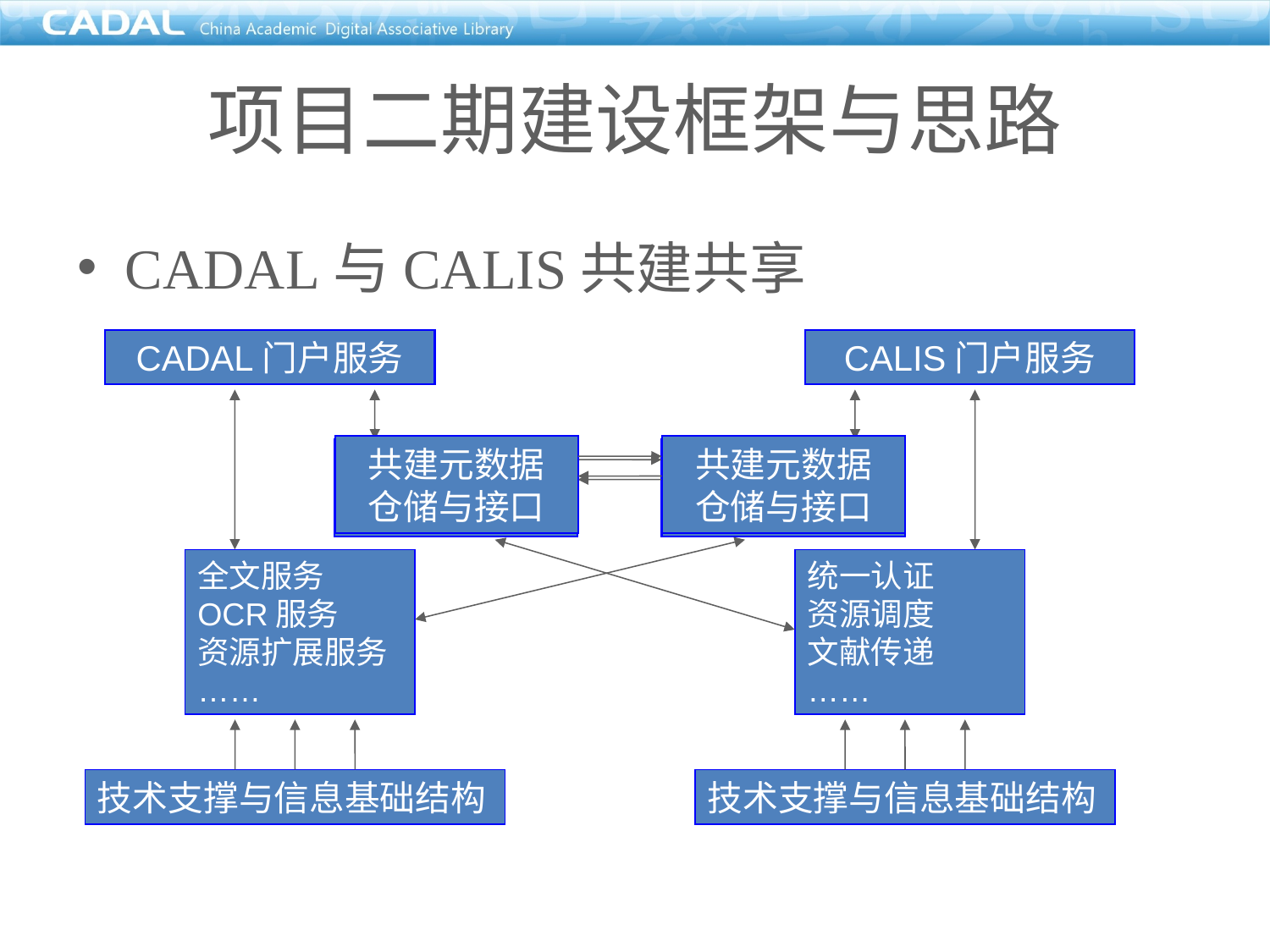

项目二期建设框架与思路
CADAL与CALIS共建共享

CADAL门户服务

全文服务
OCR服务
资源扩展服务
……

技术支撑与信息基础结构
CALIS门户服务

统一认证
资源调度
文献传递
……

技术支撑与信息基础结构
共建元数据
仓储与接口
共建元数据
仓储与接口

共建元数据
仓储
共建元数据
仓储